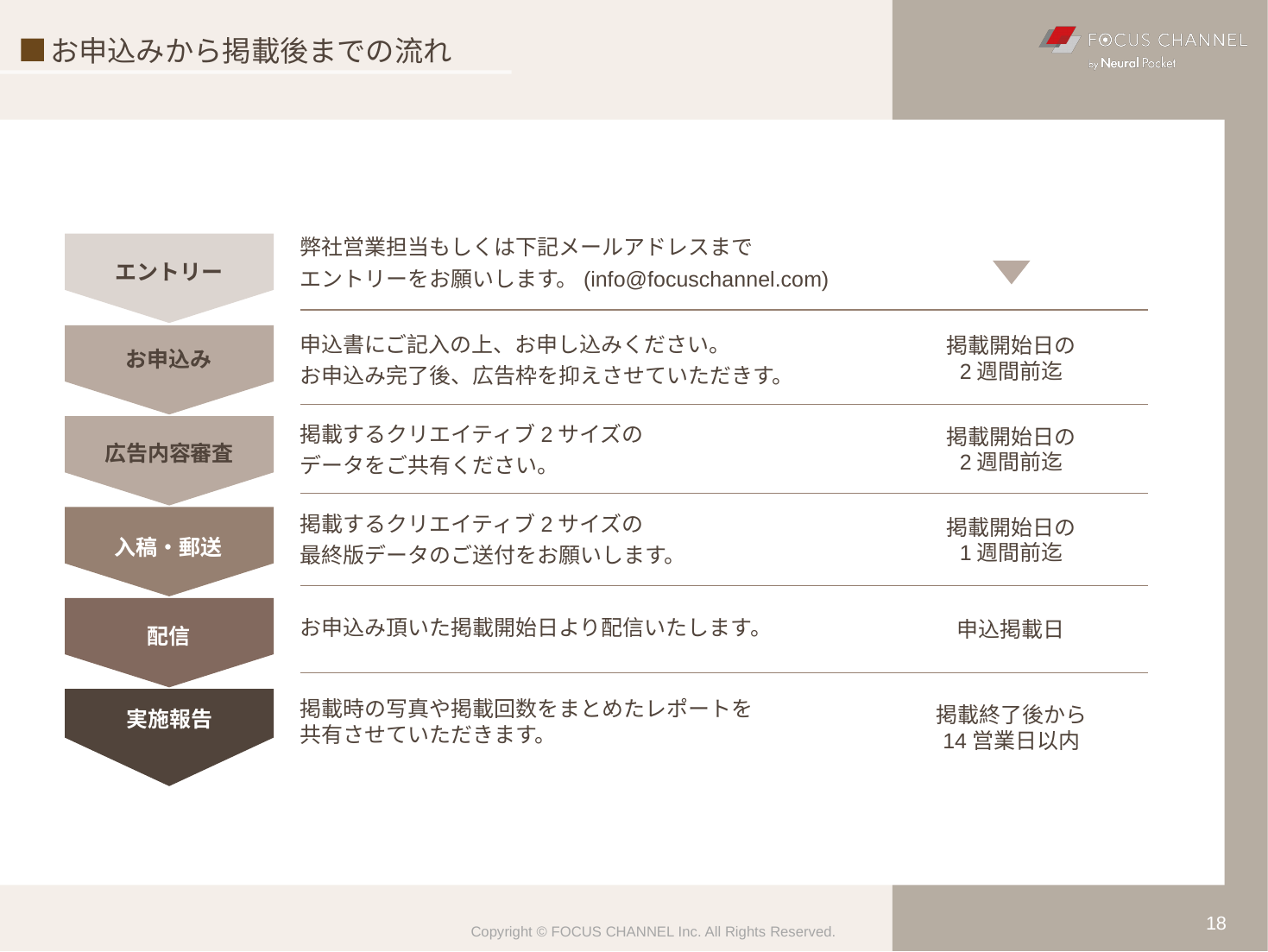

お申込みから掲載後までの流れ

弊社営業担当もしくは下記メールアドレスまで
エントリーをお願いします。(info@focuschannel.com)
エントリー

申込書にご記入の上、お申し込みください。
お申込み完了後、広告枠を抑えさせていただきす。
掲載開始日の
2週間前迄
お申込み

掲載するクリエイティブ2サイズの
データをご共有ください。
掲載開始日の
2週間前迄
広告内容審査

掲載するクリエイティブ2サイズの
最終版データのご送付をお願いします。
掲載開始日の
1週間前迄
入稿・郵送

お申込み頂いた掲載開始日より配信いたします。
配信
申込掲載日

掲載時の写真や掲載回数をまとめたレポートを
共有させていただきます。
実施報告
掲載終了後から
14営業日以内
18